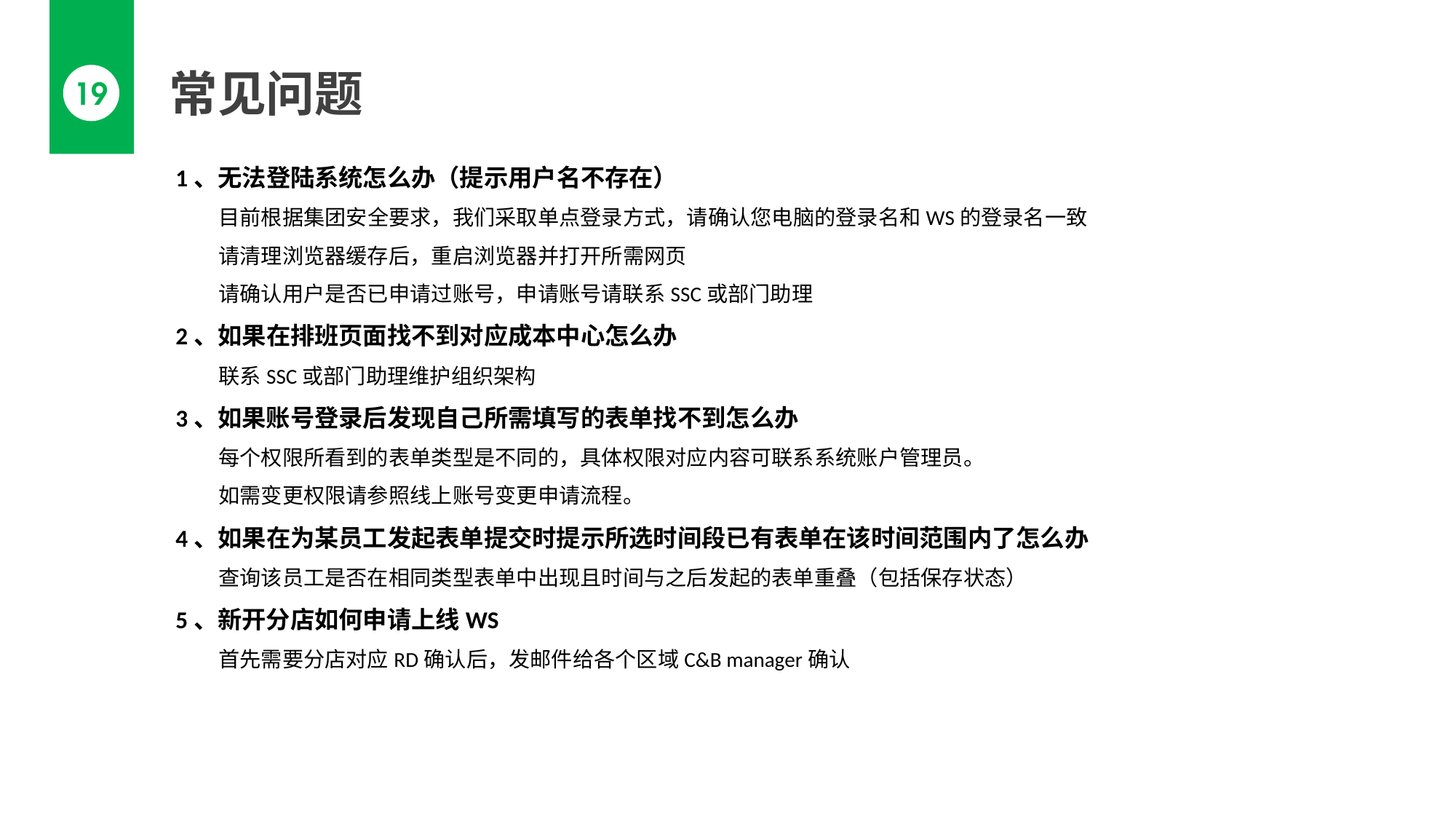

常见问题
19
1、无法登陆系统怎么办（提示用户名不存在）
目前根据集团安全要求，我们采取单点登录方式，请确认您电脑的登录名和WS的登录名一致
请清理浏览器缓存后，重启浏览器并打开所需网页
请确认用户是否已申请过账号，申请账号请联系SSC或部门助理
2、如果在排班页面找不到对应成本中心怎么办
联系SSC或部门助理维护组织架构
3、如果账号登录后发现自己所需填写的表单找不到怎么办
每个权限所看到的表单类型是不同的，具体权限对应内容可联系系统账户管理员。
如需变更权限请参照线上账号变更申请流程。
4、如果在为某员工发起表单提交时提示所选时间段已有表单在该时间范围内了怎么办
查询该员工是否在相同类型表单中出现且时间与之后发起的表单重叠（包括保存状态）
5、新开分店如何申请上线WS
首先需要分店对应RD确认后，发邮件给各个区域C&B manager确认